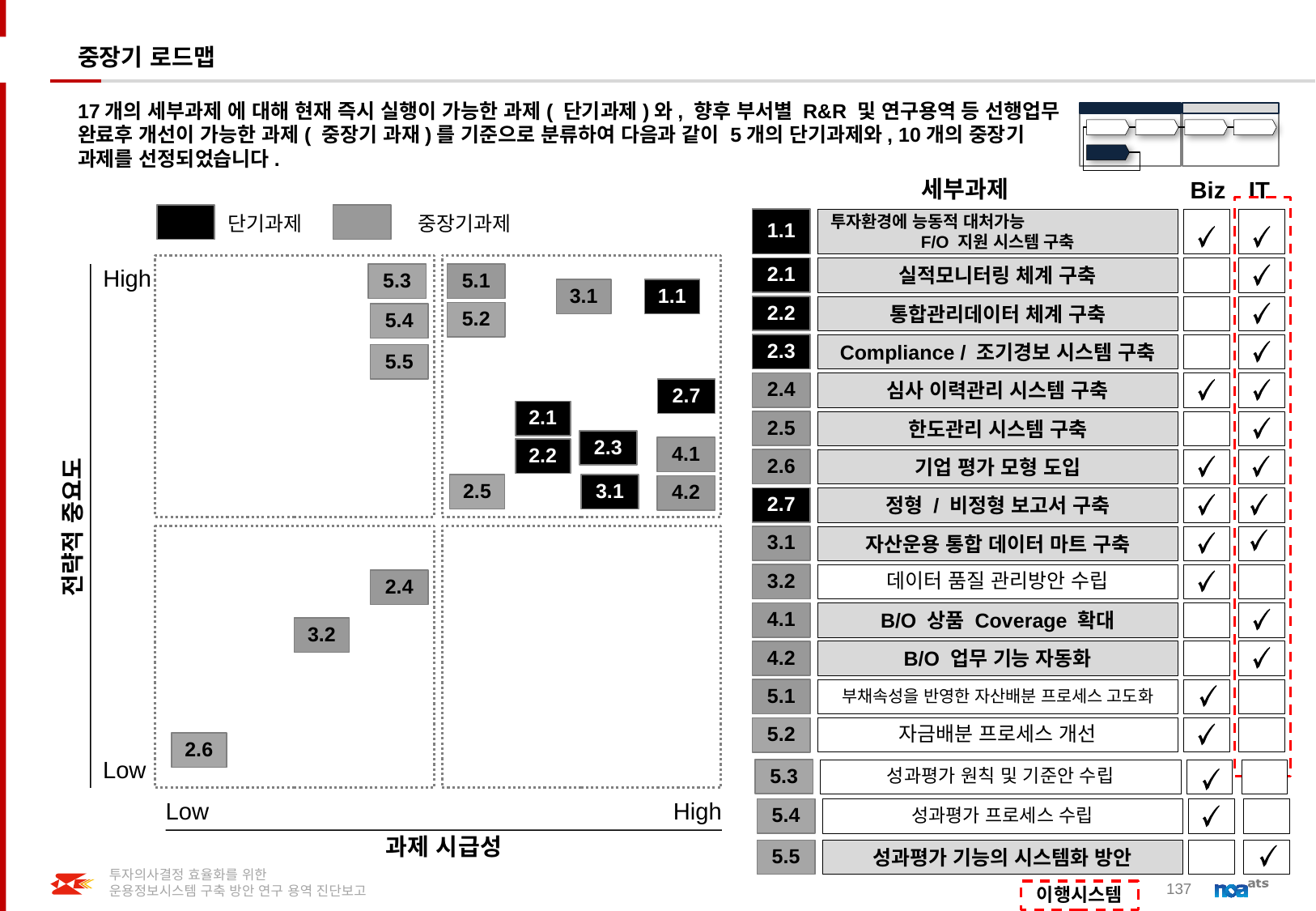

# 중장기 로드맵
17개의 세부과제 에 대해 현재 즉시 실행이 가능한 과제( 단기과제)와, 향후 부서별 R&R 및 연구용역 등 선행업무 완료후 개선이 가능한 과제( 중장기 과재)를 기준으로 분류하여 다음과 같이 5개의 단기과제와, 10개의 중장기 과제를 선정되었습니다.

세부과제
Biz
IT

단기과제

중장기과제
1.1
투자환경에 능동적 대처가능                               F/O 지원 시스템 구축

High
3.1
1.1
2.1
2.2
2.5
전략적 중요도

3.2
2.6
Low
Low
High

과제 시급성
2.1
실적모니터링 체계 구축

5.3
5.1

2.2
통합관리데이터 체계 구축

5.2

5.4
2.3
Compliance / 조기경보 시스템 구축

5.5
2.4
심사 이력관리 시스템 구축

2.7

2.5
한도관리 시스템 구축

2.3
4.1
2.6
기업 평가 모형 도입

3.1
4.2
2.7
정형 / 비정형 보고서 구축

3.1
자산운용 통합 데이터 마트 구축

3.2
데이터 품질 관리방안 수립

2.4

4.1
B/O 상품 Coverage 확대

4.2
B/O 업무 기능 자동화

5.1
부채속성을 반영한 자산배분 프로세스 고도화

5.2
자금배분 프로세스 개선

5.3
성과평가 원칙 및 기준안 수립

5.4
성과평가 프로세스 수립

5.5
성과평가 기능의 시스템화 방안

이행시스템